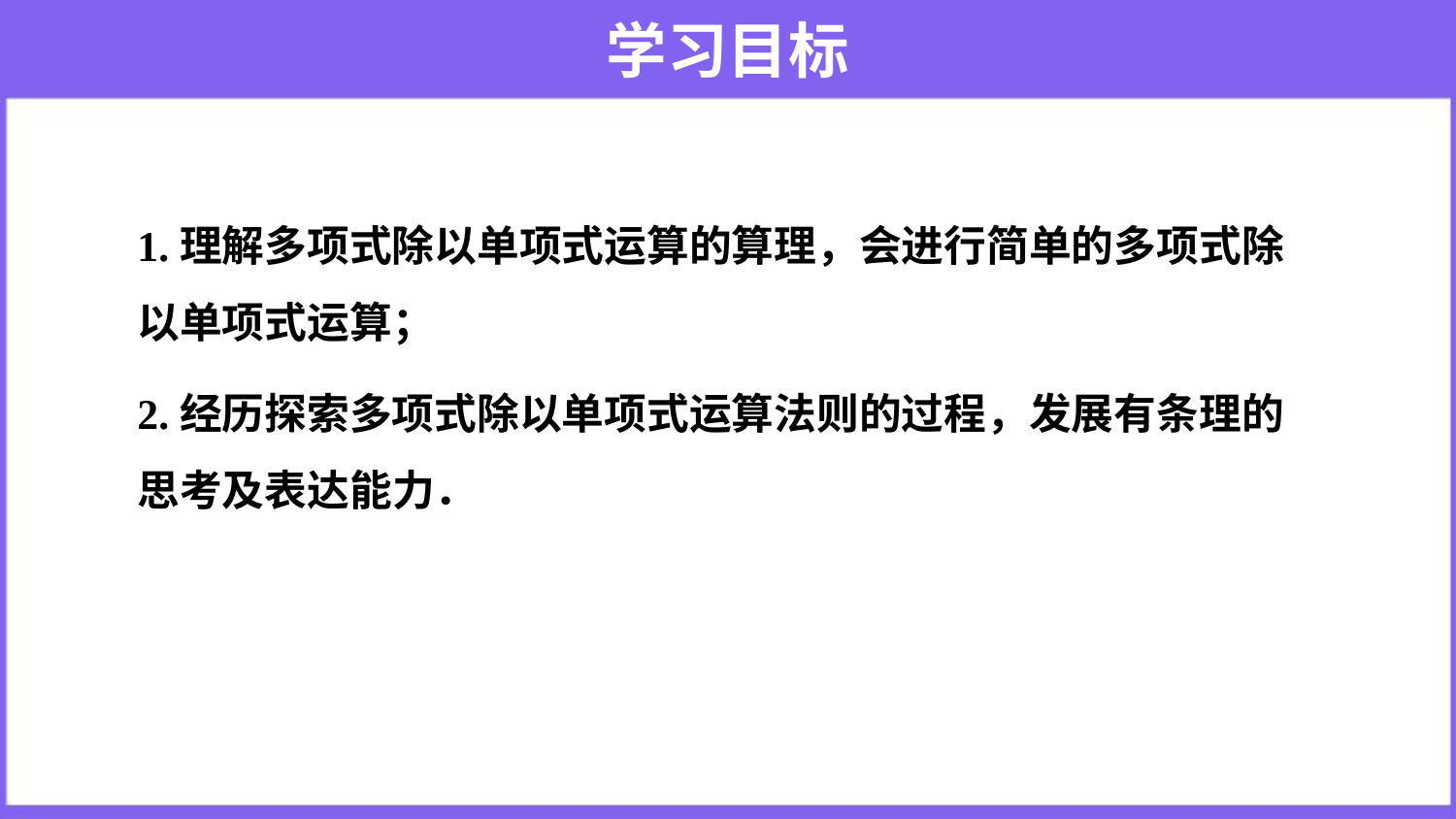

# 学习目标
1.理解多项式除以单项式运算的算理，会进行简单的多项式除以单项式运算；
2.经历探索多项式除以单项式运算法则的过程，发展有条理的思考及表达能力．